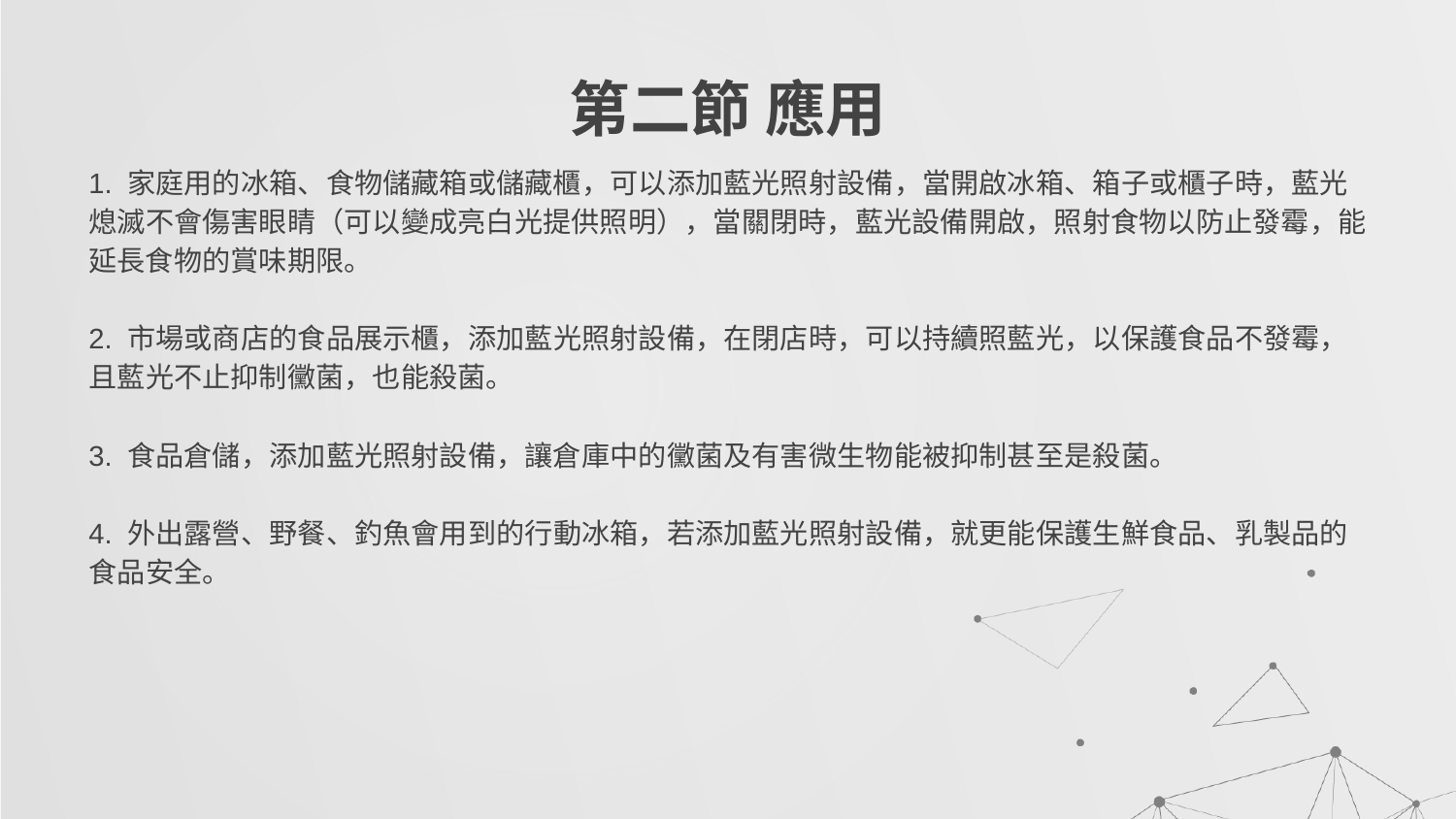

# 第二節 應用
1. 家庭用的冰箱、食物儲藏箱或儲藏櫃，可以添加藍光照射設備，當開啟冰箱、箱子或櫃子時，藍光熄滅不會傷害眼睛（可以變成亮白光提供照明），當關閉時，藍光設備開啟，照射食物以防止發霉，能延長食物的賞味期限。

2. 市場或商店的食品展示櫃，添加藍光照射設備，在閉店時，可以持續照藍光，以保護食品不發霉，且藍光不止抑制黴菌，也能殺菌。

3. 食品倉儲，添加藍光照射設備，讓倉庫中的黴菌及有害微生物能被抑制甚至是殺菌。

4. 外出露營、野餐、釣魚會用到的行動冰箱，若添加藍光照射設備，就更能保護生鮮食品、乳製品的食品安全。